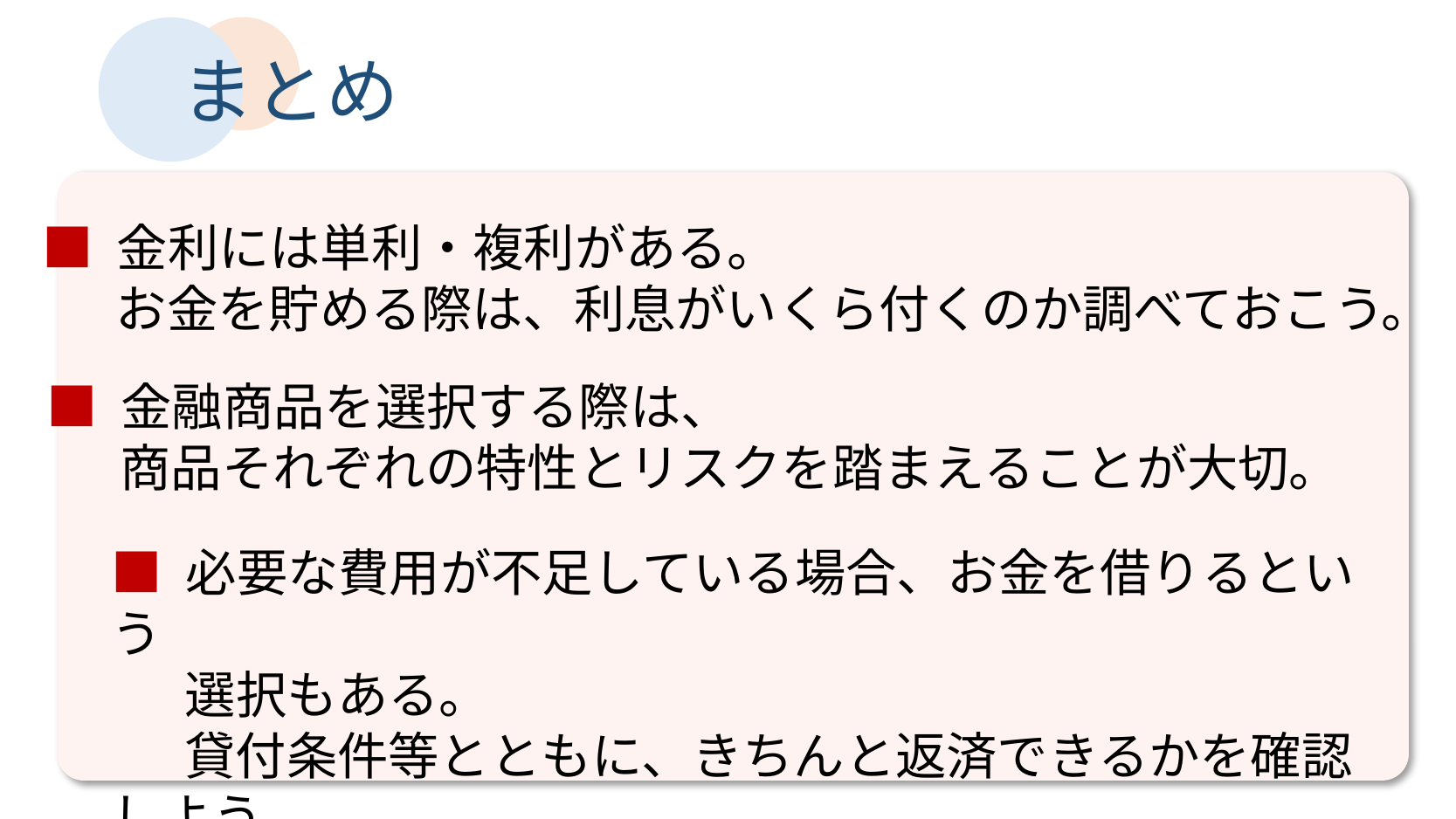

まとめ

■ 金利には単利・複利がある。
　  お金を貯める際は、利息がいくら付くのか調べておこう。

■ 金融商品を選択する際は、
　  商品それぞれの特性とリスクを踏まえることが大切。

■ 必要な費用が不足している場合、お金を借りるという
　  選択もある。
　  貸付条件等とともに、きちんと返済できるかを確認しよう。